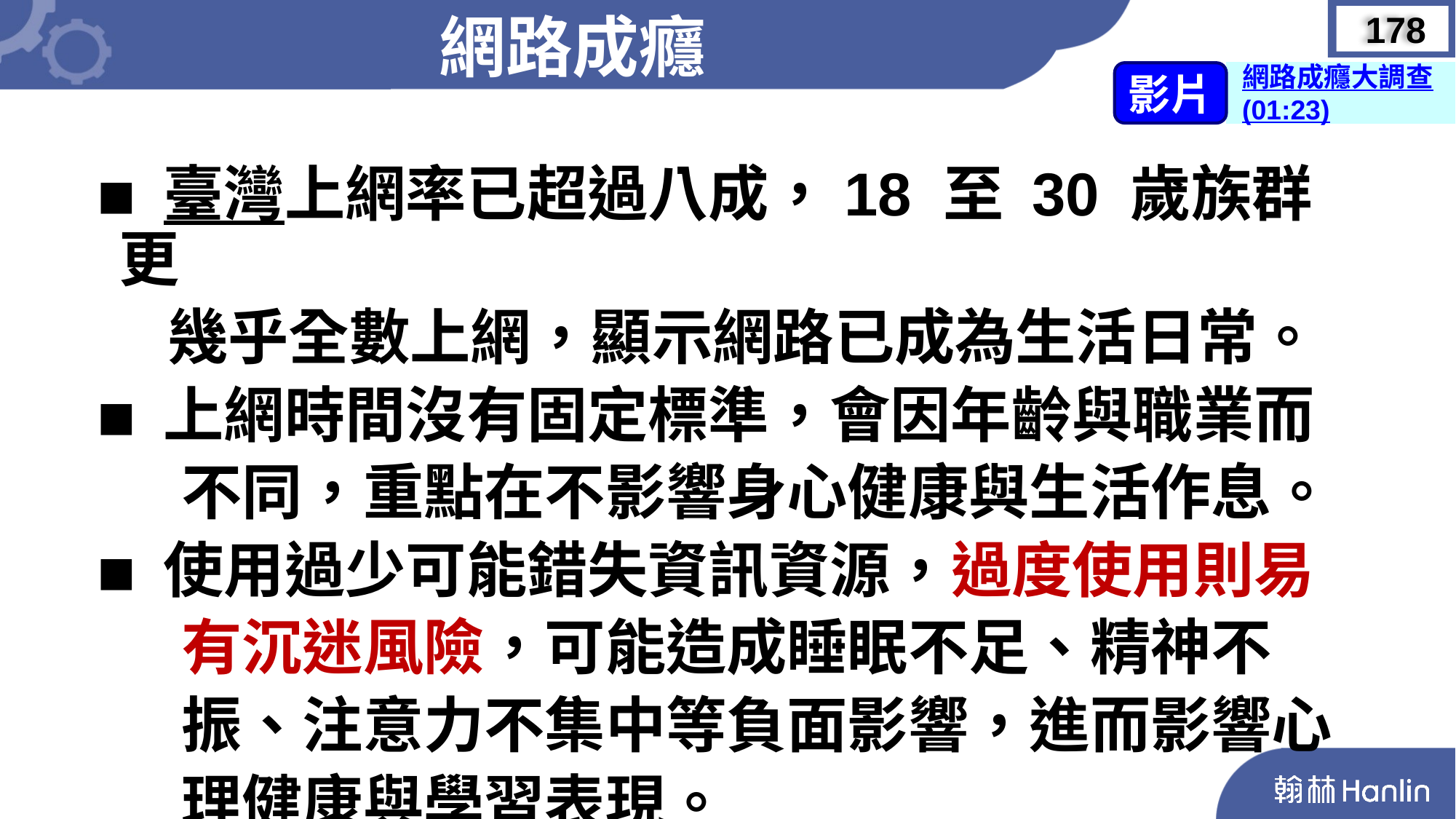

網路成癮
178
網路成癮大調查(01:23)
影片

◼︎ 臺灣上網率已超過八成，18 至 30 歲族群更
    幾乎全數上網，顯示網路已成為生活日常。
◼︎ 上網時間沒有固定標準，會因年齡與職業而
     不同，重點在不影響身心健康與生活作息。
◼︎ 使用過少可能錯失資訊資源，過度使用則易
     有沉迷風險，可能造成睡眠不足、精神不
     振、注意力不集中等負面影響，進而影響心
     理健康與學習表現。